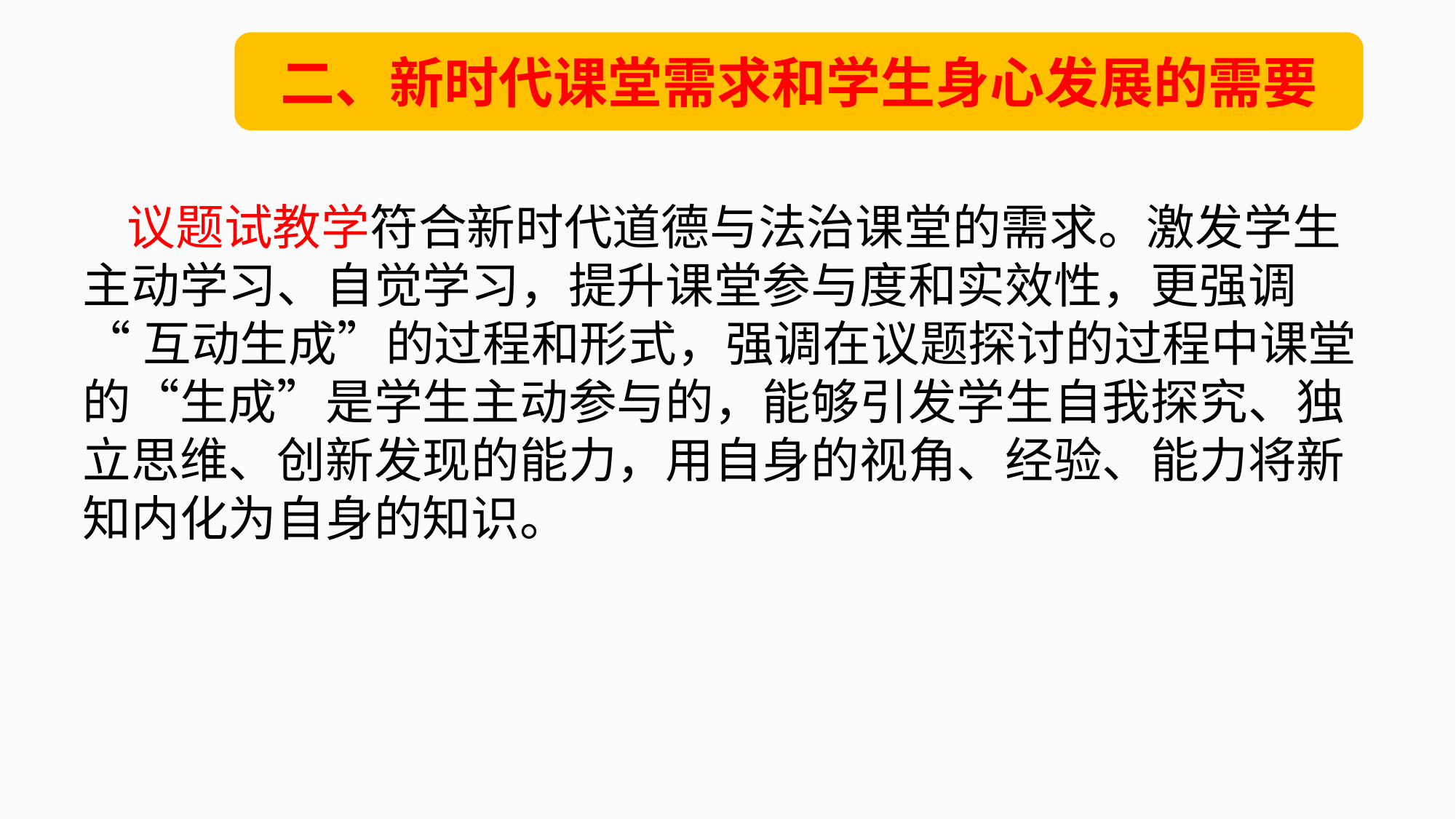

二、新时代课堂需求和学生身心发展的需要
   议题试教学符合新时代道德与法治课堂的需求。激发学生主动学习、自觉学习，提升课堂参与度和实效性，更强调
“互动生成”的过程和形式，强调在议题探讨的过程中课堂的“生成”是学生主动参与的，能够引发学生自我探究、独立思维、创新发现的能力，用自身的视角、经验、能力将新知内化为自身的知识。